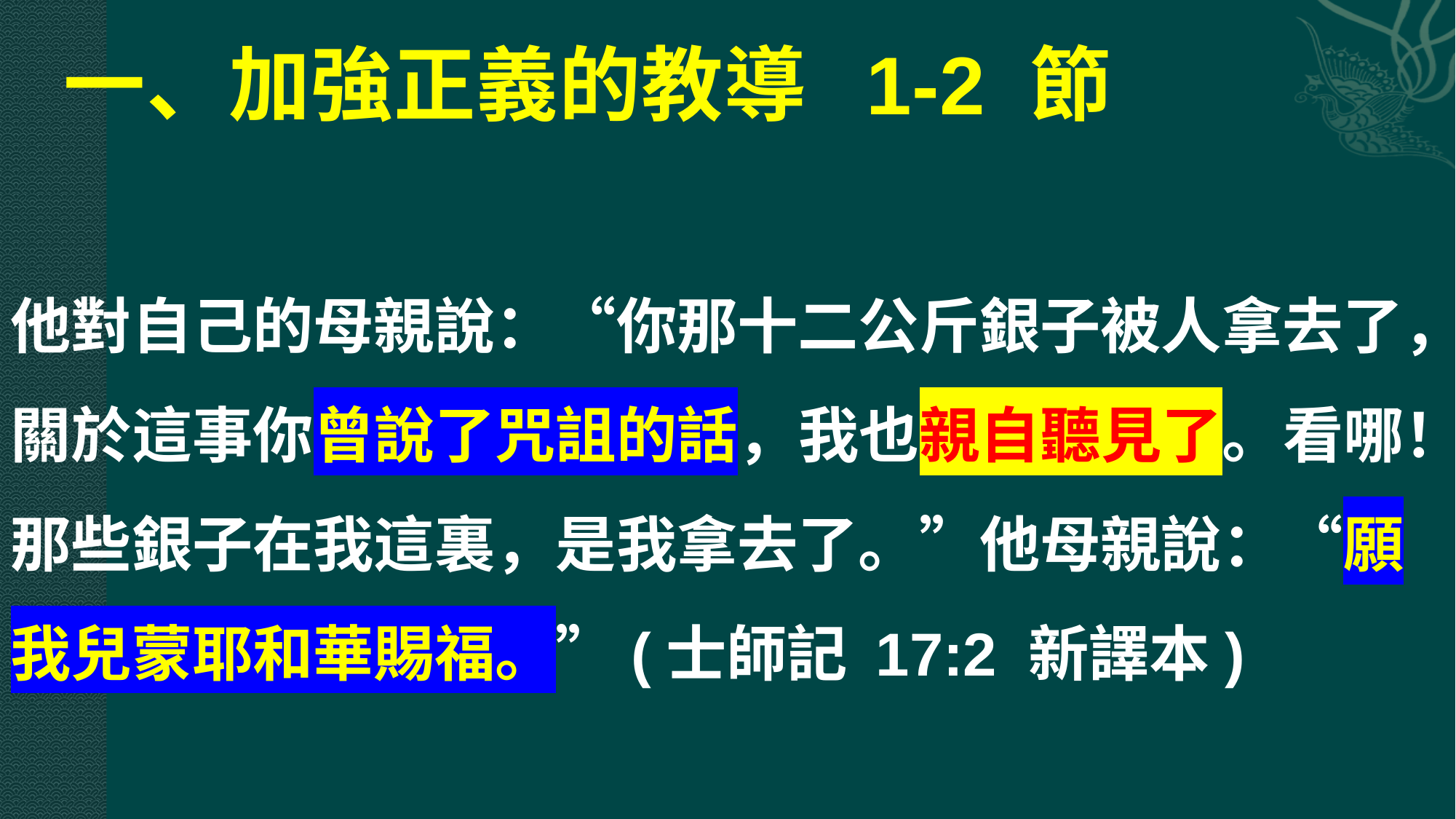

# 一、加強正義的教導  1-2 節
他對自己的母親說：“你那十二公斤銀子被人拿去了，關於這事你曾說了咒詛的話，我也親自聽見了。看哪！那些銀子在我這裏，是我拿去了。”他母親說：“願我兒蒙耶和華賜福。”(士師記 17:2 新譯本)